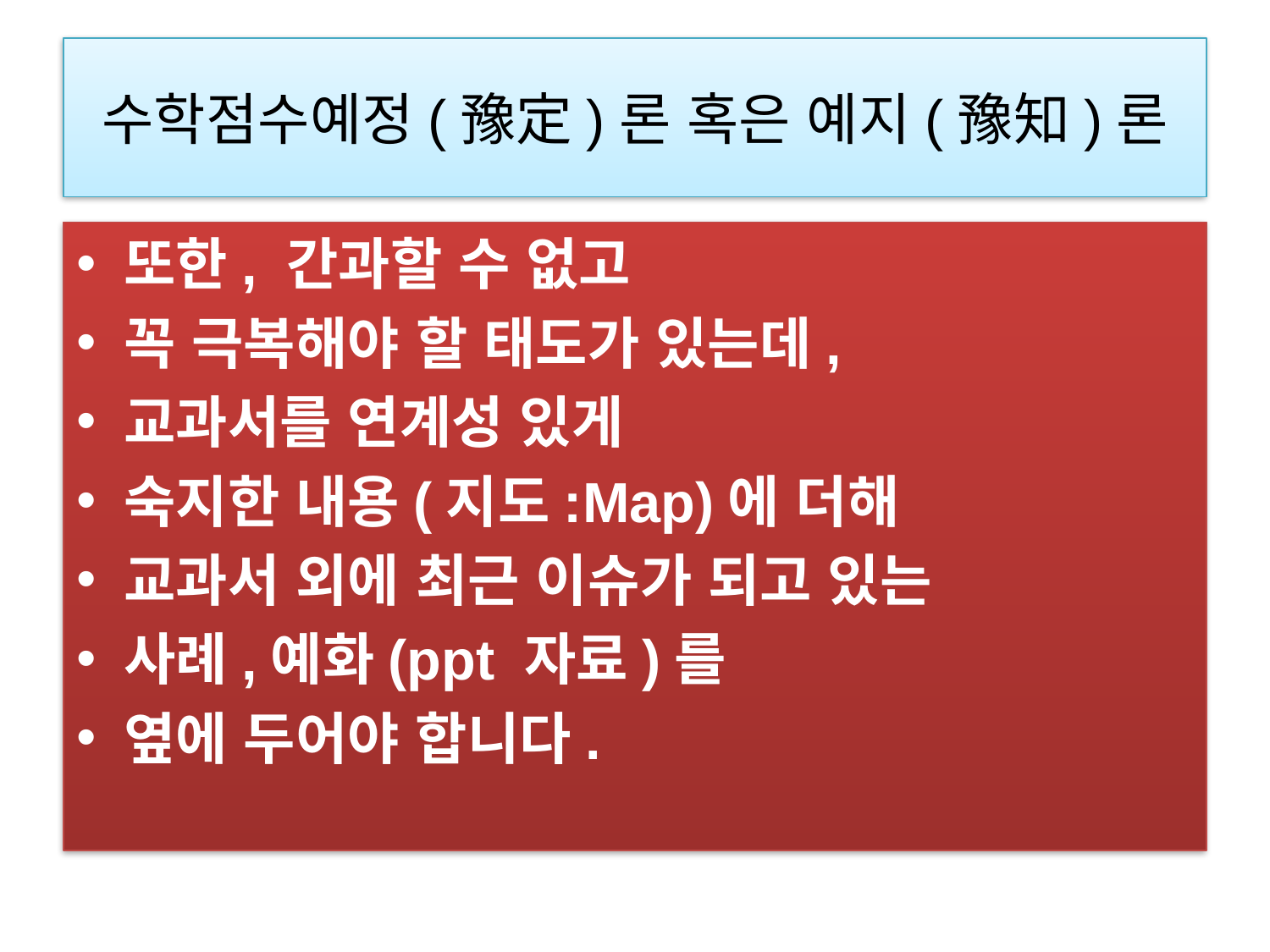

# 수학점수예정(豫定)론 혹은 예지(豫知)론
또한, 간과할 수 없고
꼭 극복해야 할 태도가 있는데,
교과서를 연계성 있게
숙지한 내용(지도:Map)에 더해
교과서 외에 최근 이슈가 되고 있는
사례,예화(ppt 자료)를
옆에 두어야 합니다.